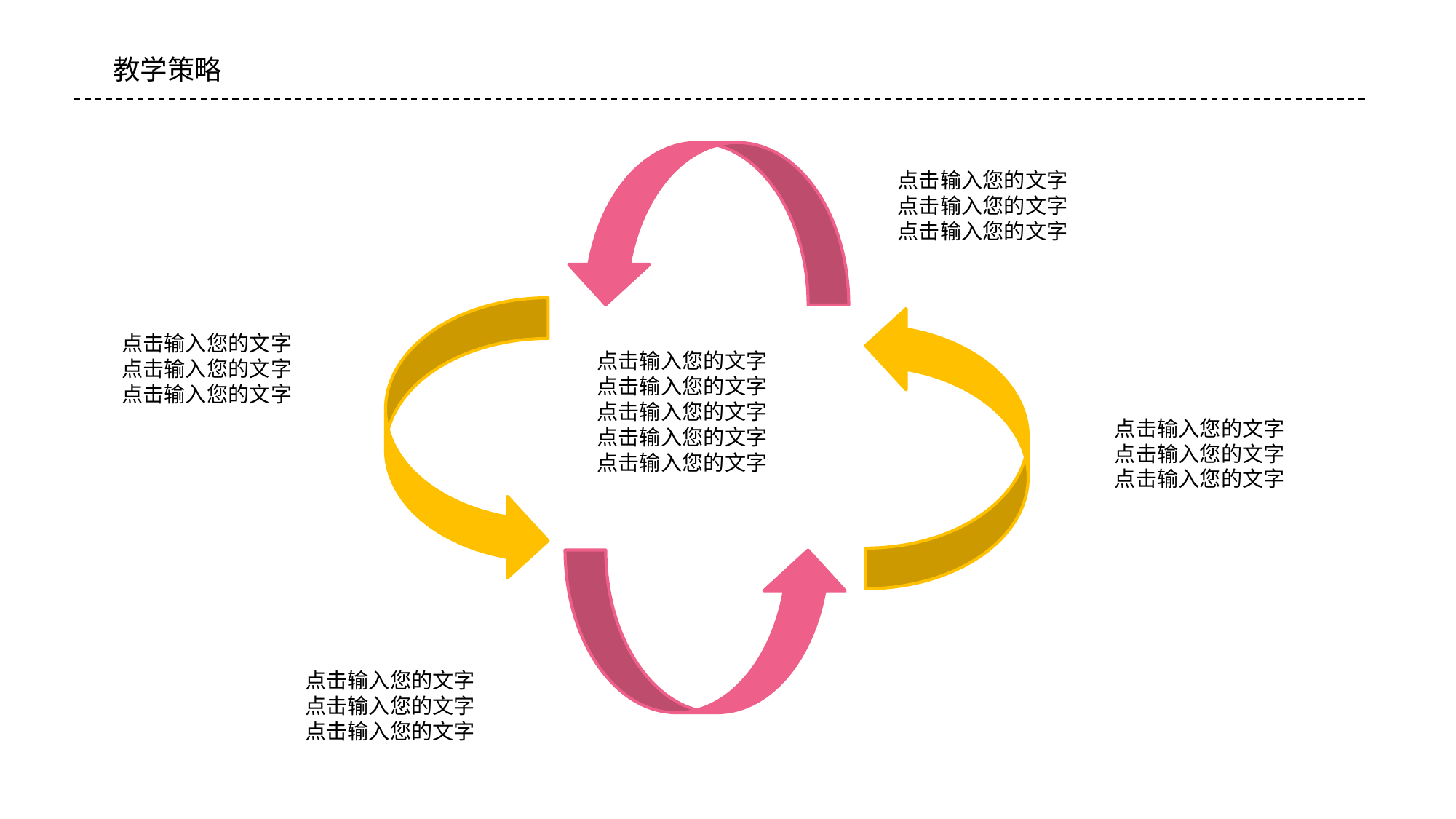

#
教学策略

点击输入您的文字
点击输入您的文字
点击输入您的文字

点击输入您的文字
点击输入您的文字
点击输入您的文字

点击输入您的文字
点击输入您的文字
点击输入您的文字
点击输入您的文字
点击输入您的文字

点击输入您的文字
点击输入您的文字
点击输入您的文字

点击输入您的文字
点击输入您的文字
点击输入您的文字